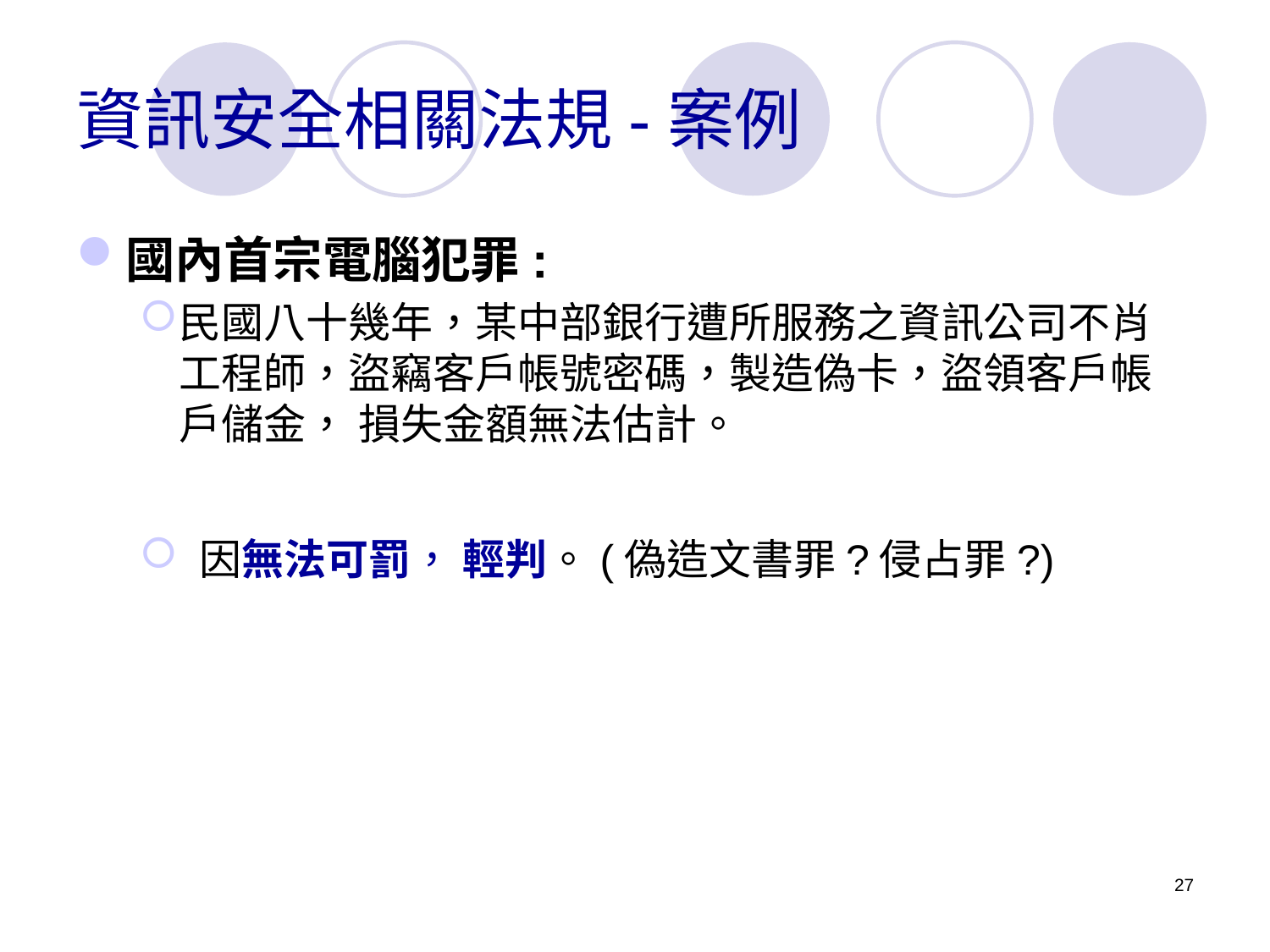

# 資訊安全相關法規-案例
國內首宗電腦犯罪:
民國八十幾年，某中部銀行遭所服務之資訊公司不肖工程師，盜竊客戶帳號密碼，製造偽卡，盜領客戶帳戶儲金， 損失金額無法估計。

 因無法可罰， 輕判。(偽造文書罪?侵占罪?)
27